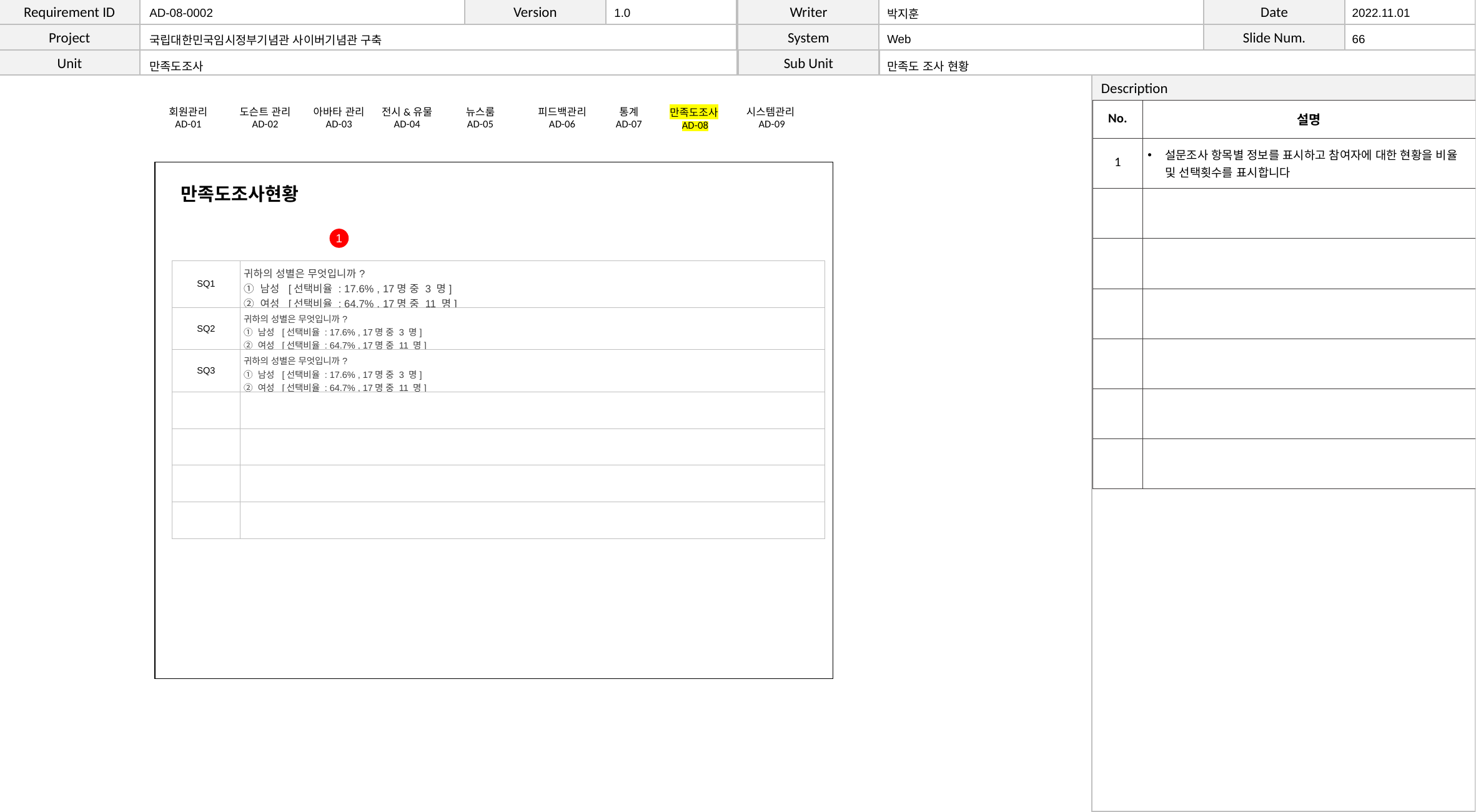

|  | AD-08-0002 |  | 1.0 |  | 박지훈 |  | 2022.11.01 |
| --- | --- | --- | --- | --- | --- | --- | --- |
|  | 국립대한민국임시정부기념관 사이버기념관 구축 |  |  |  | Web |  | 66 |
|  | 만족도조사 |  |  |  | 만족도 조사 현황 |  |  |
아바타 관리
AD-03
회원관리
AD-01
도슨트 관리
AD-02
뉴스룸
AD-05
피드백관리
AD-06
통계
AD-07
전시&유물
AD-04
시스템관리AD-09
만족도조사AD-08
| No. | 설명 |
| --- | --- |
| 1 | 설문조사 항목별 정보를 표시하고 참여자에 대한 현황을 비율 및 선택횟수를 표시합니다 |
|  |  |
|  |  |
|  |  |
|  |  |
|  |  |
|  |  |

만족도조사현황
1
| SQ1 | 귀하의 성별은 무엇입니까? ① 남성 [선택비율 : 17.6% , 17명 중 3 명] ② 여성 [선택비율 : 64.7% , 17명 중 11 명] |
| --- | --- |
| SQ2 | 귀하의 성별은 무엇입니까? ① 남성 [선택비율 : 17.6% , 17명 중 3 명] ② 여성 [선택비율 : 64.7% , 17명 중 11 명] |
| SQ3 | 귀하의 성별은 무엇입니까? ① 남성 [선택비율 : 17.6% , 17명 중 3 명] ② 여성 [선택비율 : 64.7% , 17명 중 11 명] |
|  |  |
|  |  |
|  |  |
|  |  |